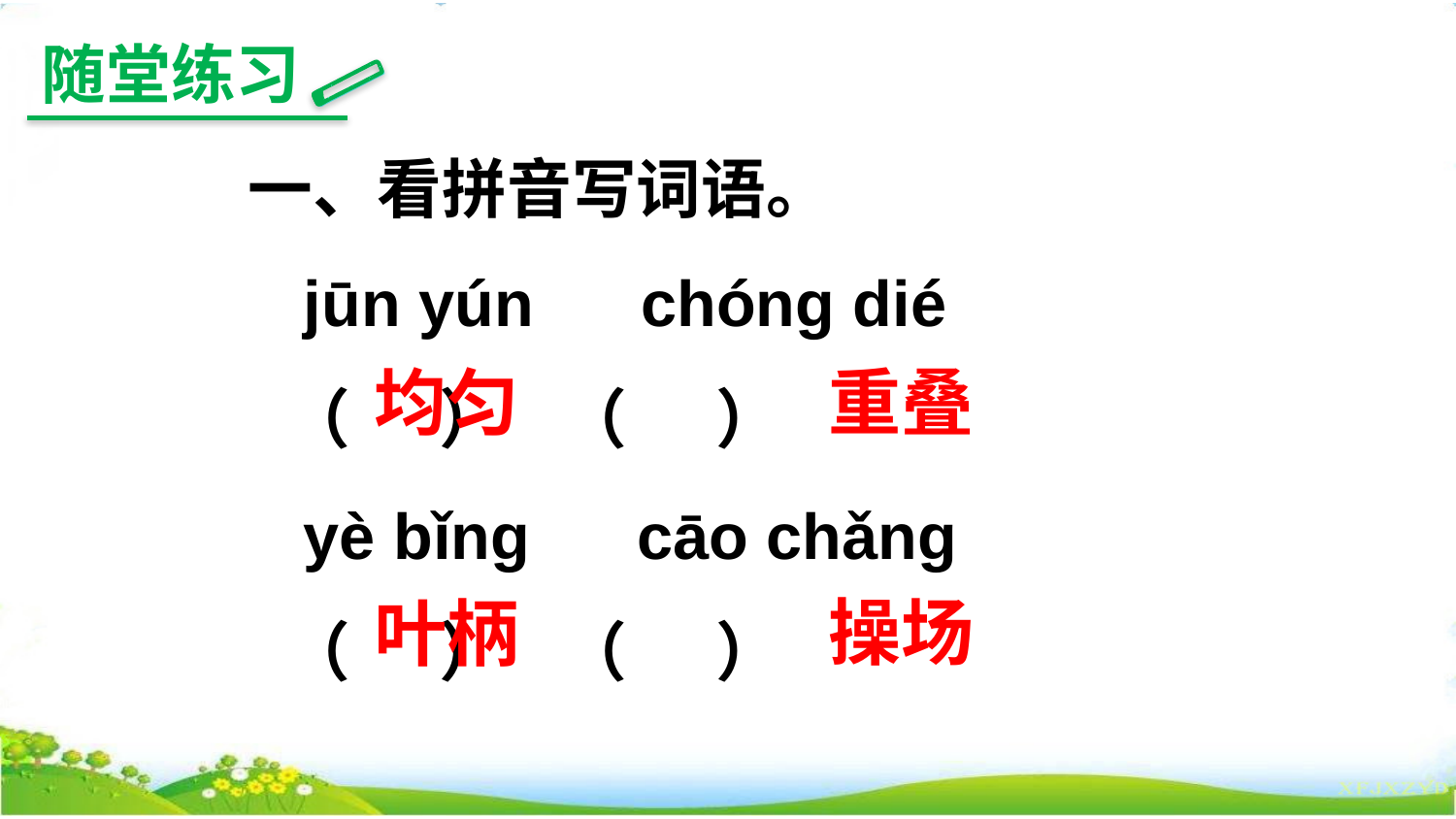

随堂练习
随堂练习

一、看拼音写词语。
 jūn yún      chónɡ dié
（      ）    （      ）
 yè bǐnɡ      cāo chǎnɡ
（      ）    （      ）
均匀
重叠
操场
叶柄